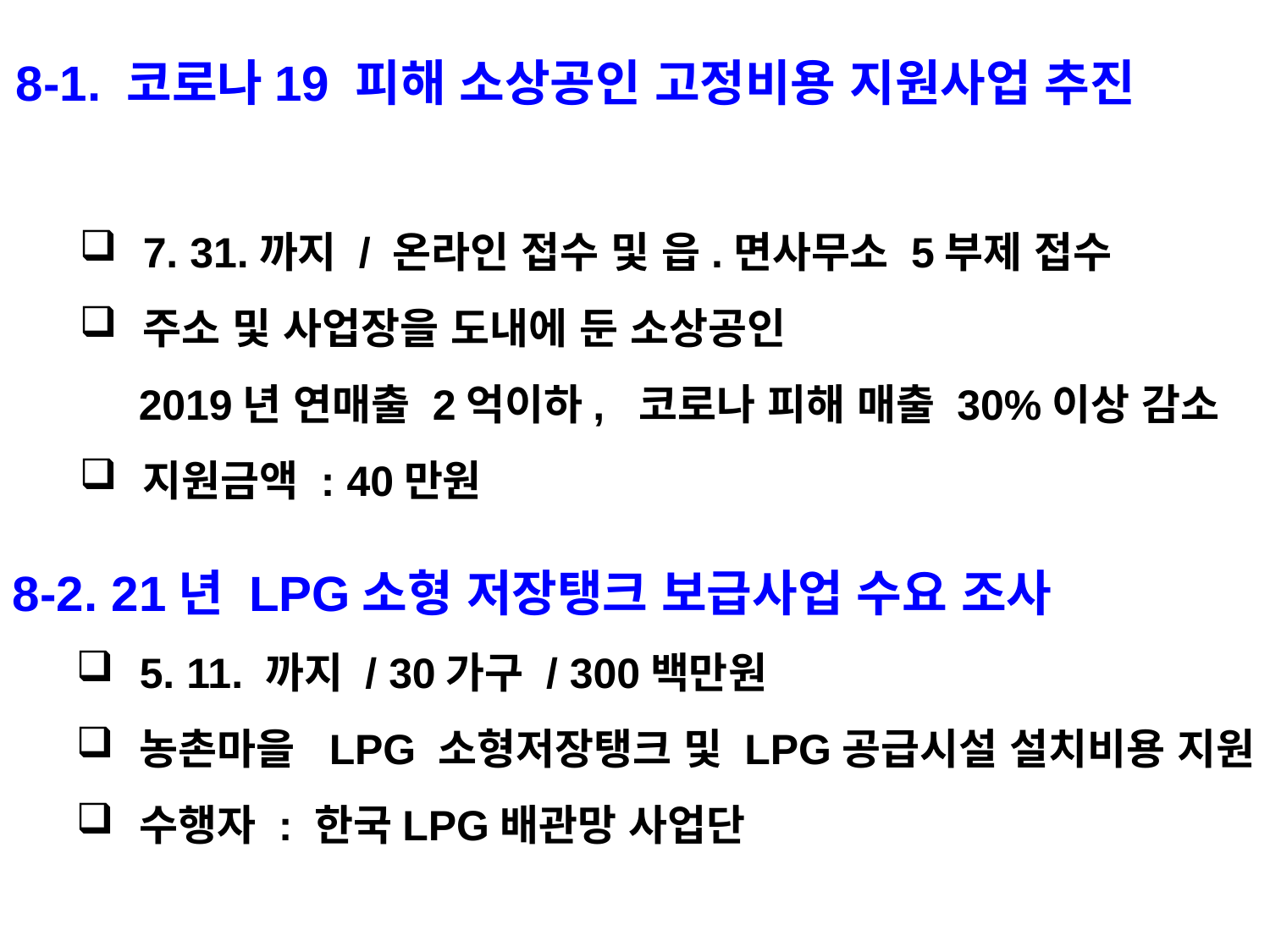

8-1. 코로나19 피해 소상공인 고정비용 지원사업 추진
7. 31.까지 / 온라인 접수 및 읍.면사무소 5부제 접수
주소 및 사업장을 도내에 둔 소상공인
     2019년 연매출 2억이하,  코로나 피해 매출 30%이상 감소
지원금액 : 40만원
8-2. 21년 LPG소형 저장탱크 보급사업 수요 조사
5. 11. 까지 / 30가구 / 300백만원
농촌마을  LPG 소형저장탱크 및 LPG공급시설 설치비용 지원
수행자 : 한국LPG배관망 사업단